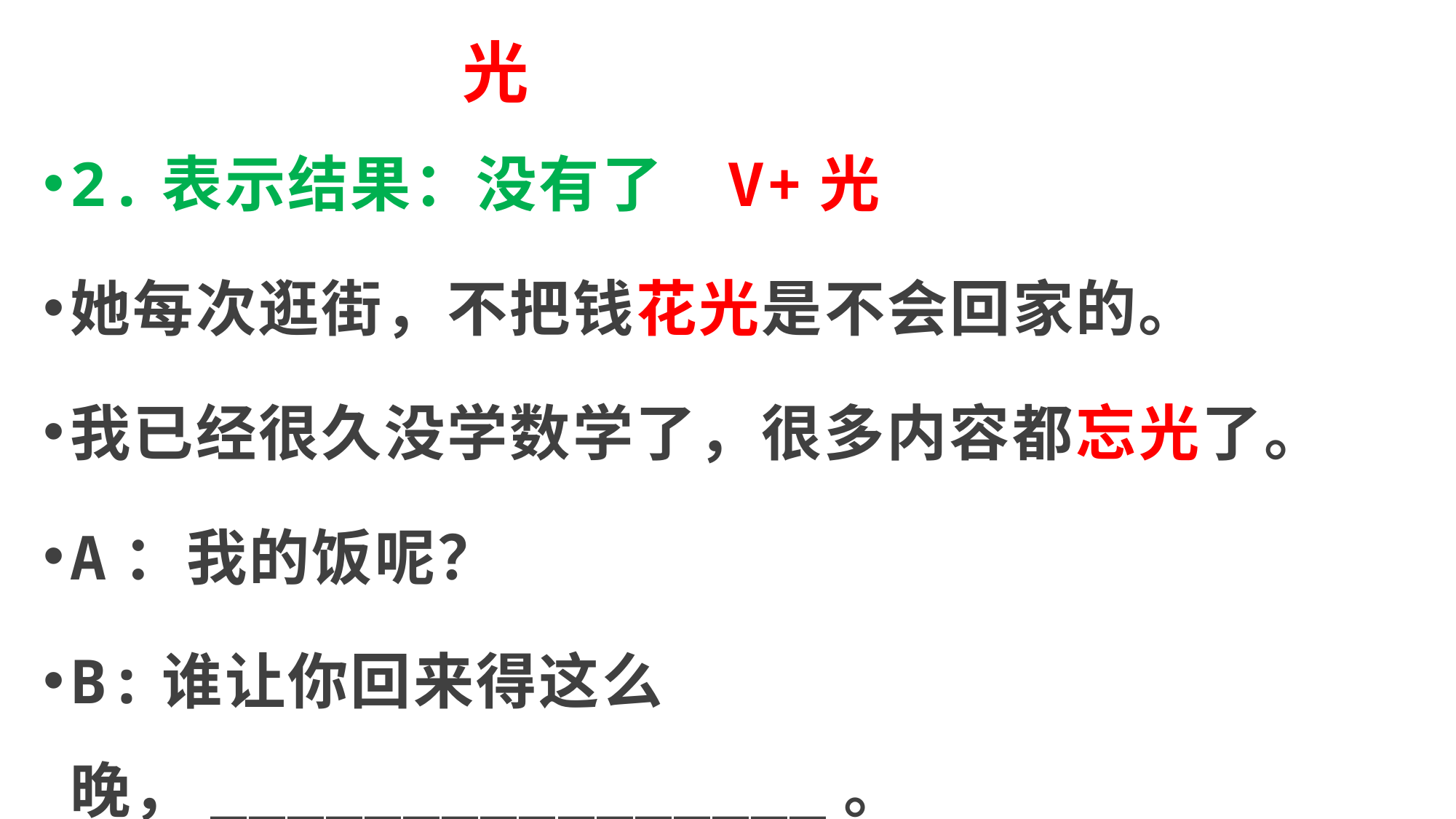

# 光
2.表示结果：没有了   V+光
她每次逛街，不把钱花光是不会回家的。
我已经很久没学数学了，很多内容都忘光了。
A：我的饭呢？
B:谁让你回来得这么晚，________________。